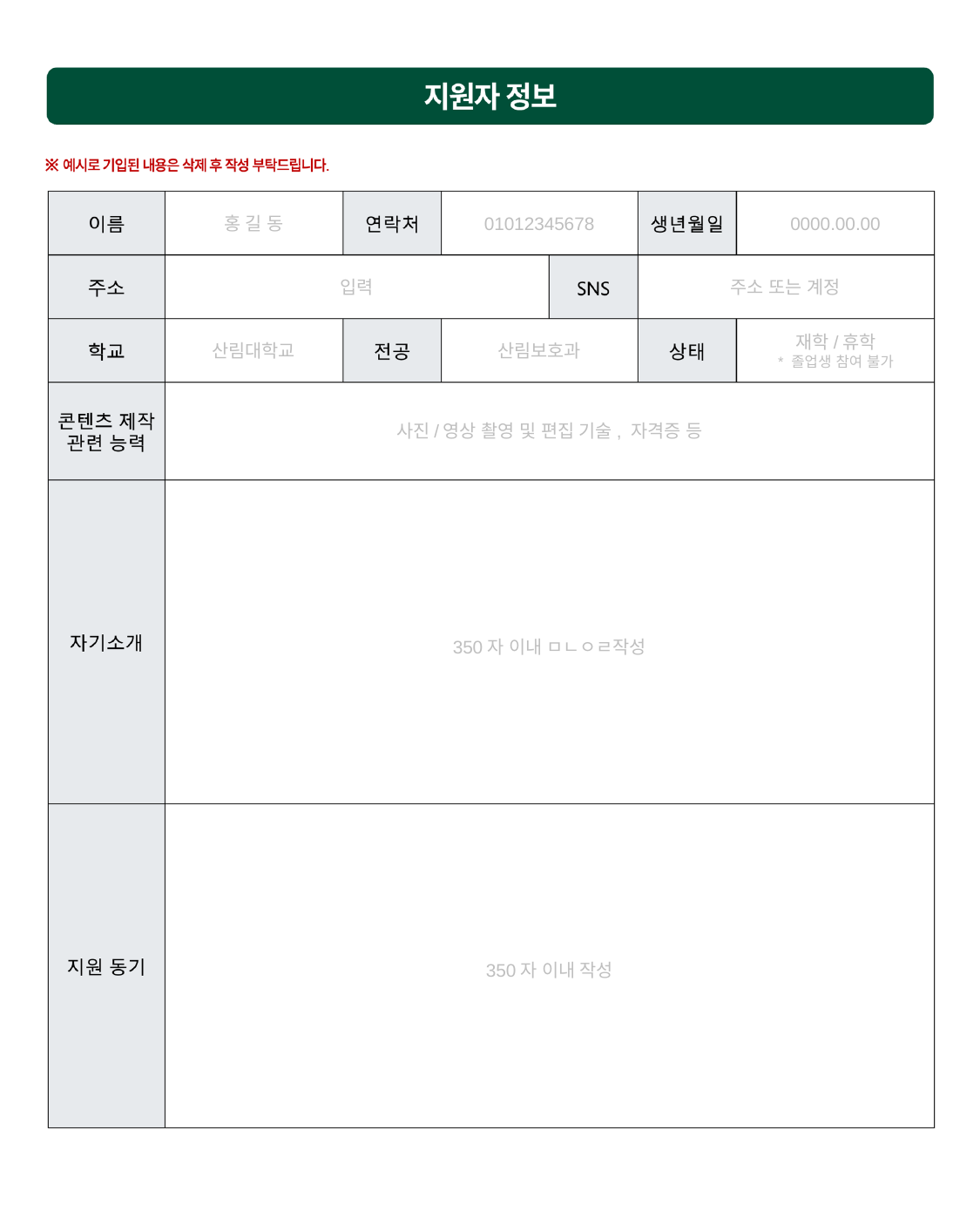

홍 길 동
01012345678
0000.00.00
입력
주소 또는 계정
산림대학교
산림보호과
재학/휴학
* 졸업생 참여 불가
사진/영상 촬영 및 편집 기술, 자격증 등
350자 이내 ㅁㄴㅇㄹ작성
350자 이내 작성